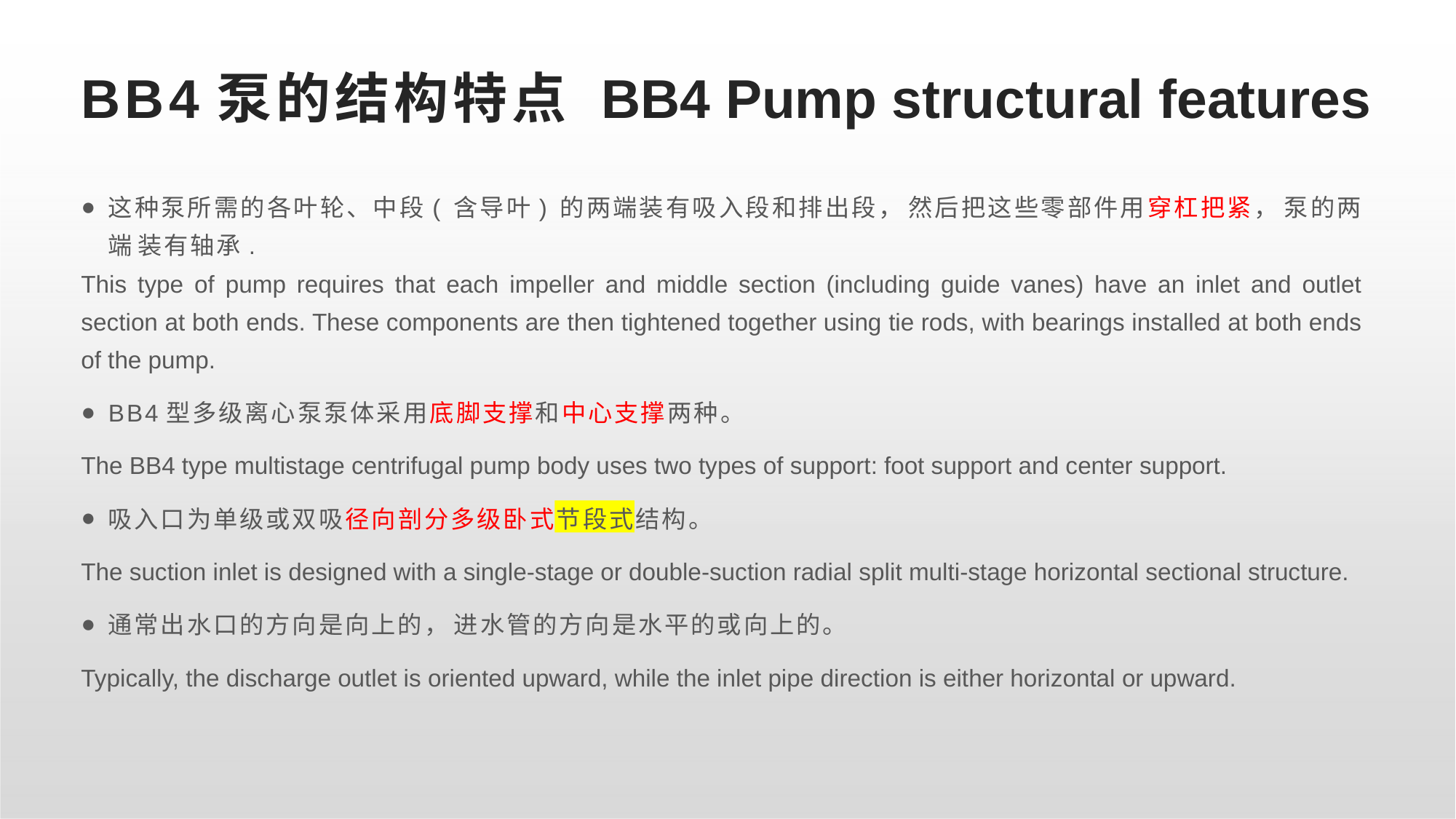

# BB4泵的结构特点 BB4 Pump structural features
这种泵所需的各叶轮、中段( 含导叶) 的两端装有吸入段和排出段， 然后把这些零部件用穿杠把紧， 泵的两端 装有轴承.
This type of pump requires that each impeller and middle section (including guide vanes) have an inlet and outlet section at both ends. These components are then tightened together using tie rods, with bearings installed at both ends of the pump.
BB4型多级离心泵泵体采用底脚支撑和中心支撑两种。
The BB4 type multistage centrifugal pump body uses two types of support: foot support and center support.
吸入口为单级或双吸径向剖分多级卧式节段式结构。
The suction inlet is designed with a single-stage or double-suction radial split multi-stage horizontal sectional structure.
通常出水口的方向是向上的， 进水管的方向是水平的或向上的。
Typically, the discharge outlet is oriented upward, while the inlet pipe direction is either horizontal or upward.